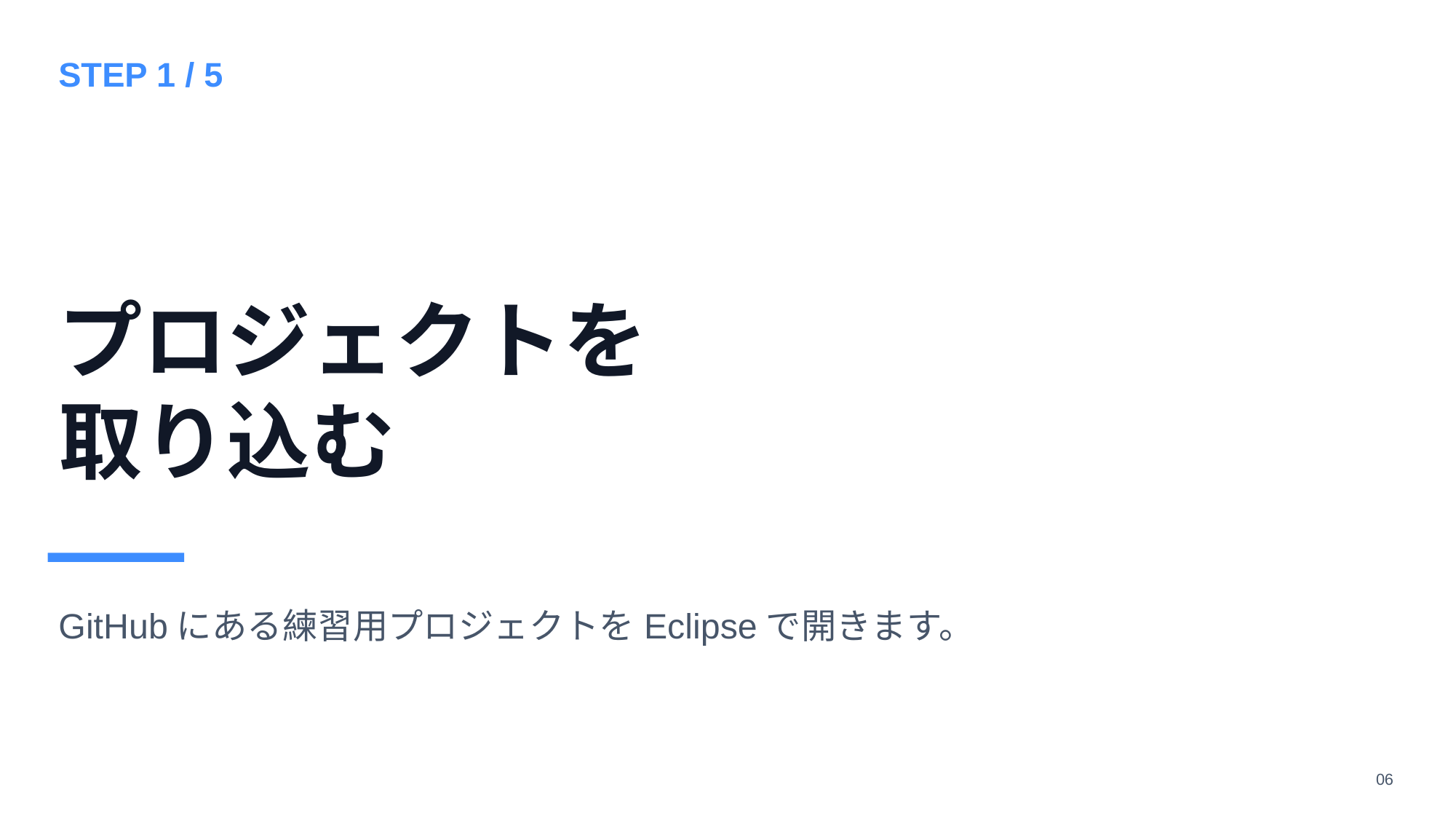

STEP 1 / 5
プロジェクトを
取り込む

GitHubにある練習用プロジェクトをEclipseで開きます。
06